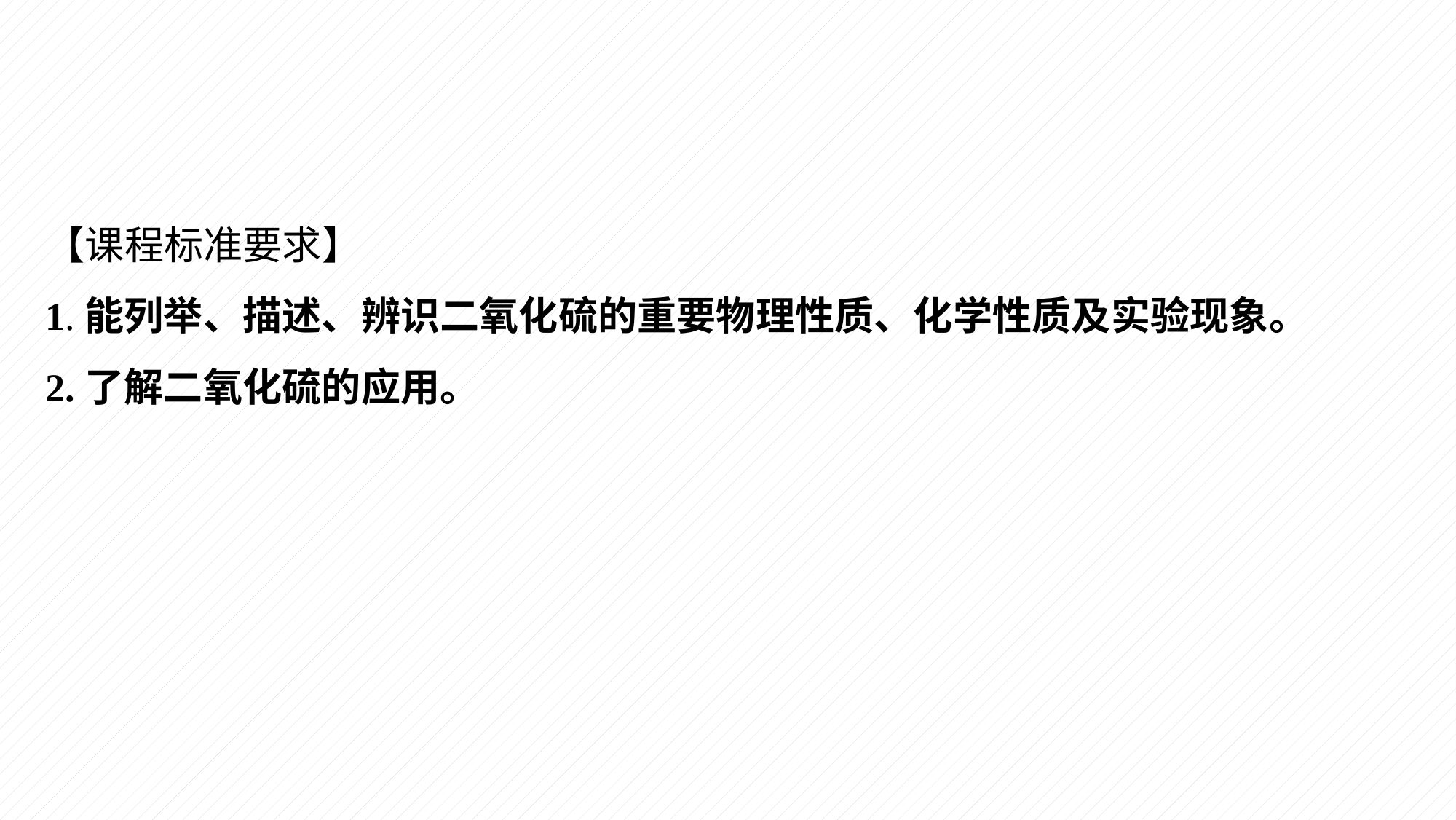

【课程标准要求】
1.能列举、描述、辨识二氧化硫的重要物理性质、化学性质及实验现象。
2.了解二氧化硫的应用。